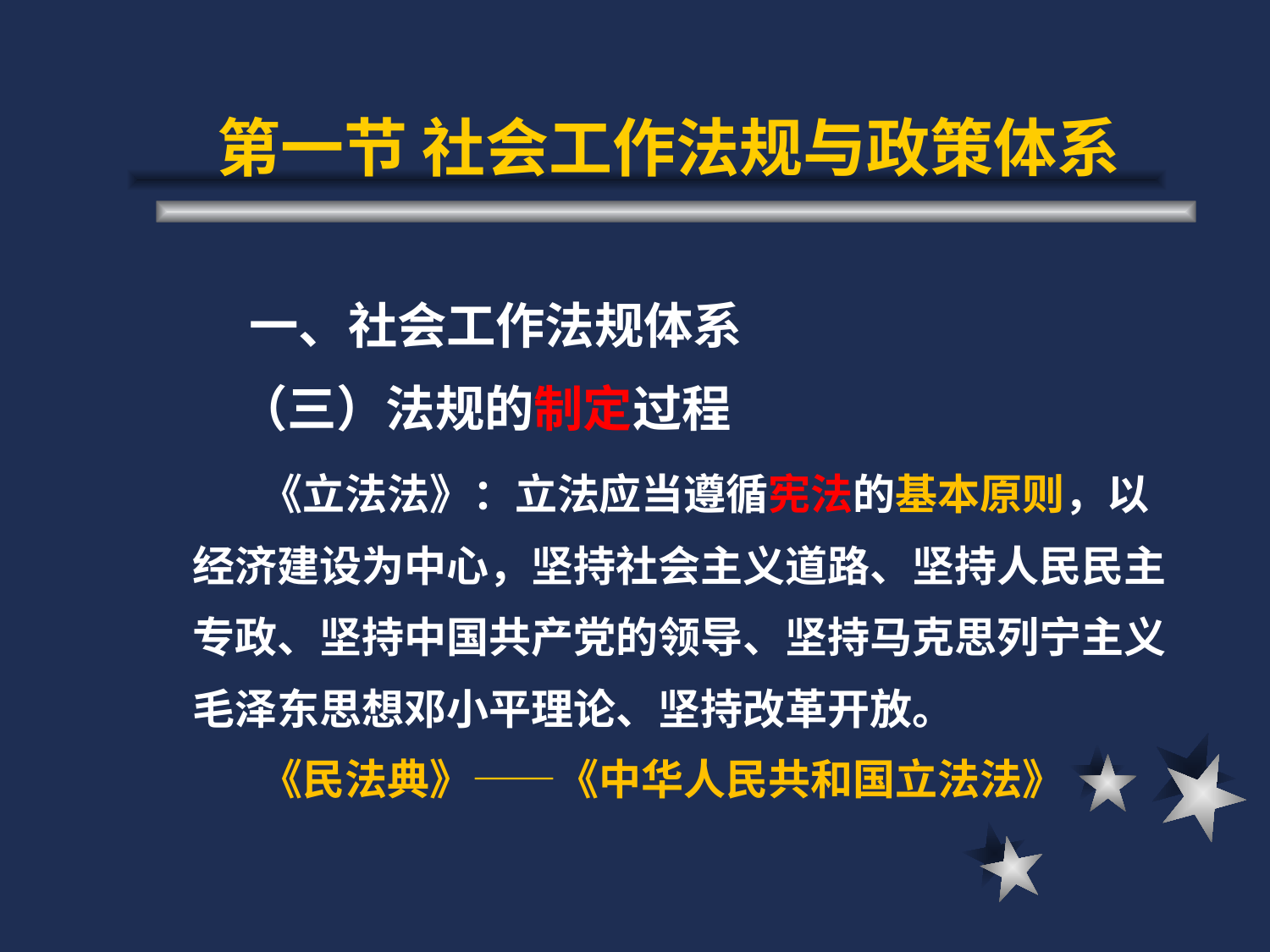

# 第一节 社会工作法规与政策体系
    一、社会工作法规体系
   （三）法规的制定过程
     《立法法》：立法应当遵循宪法的基本原则，以经济建设为中心，坚持社会主义道路、坚持人民民主专政、坚持中国共产党的领导、坚持马克思列宁主义毛泽东思想邓小平理论、坚持改革开放。
      《民法典》——《中华人民共和国立法法》
13